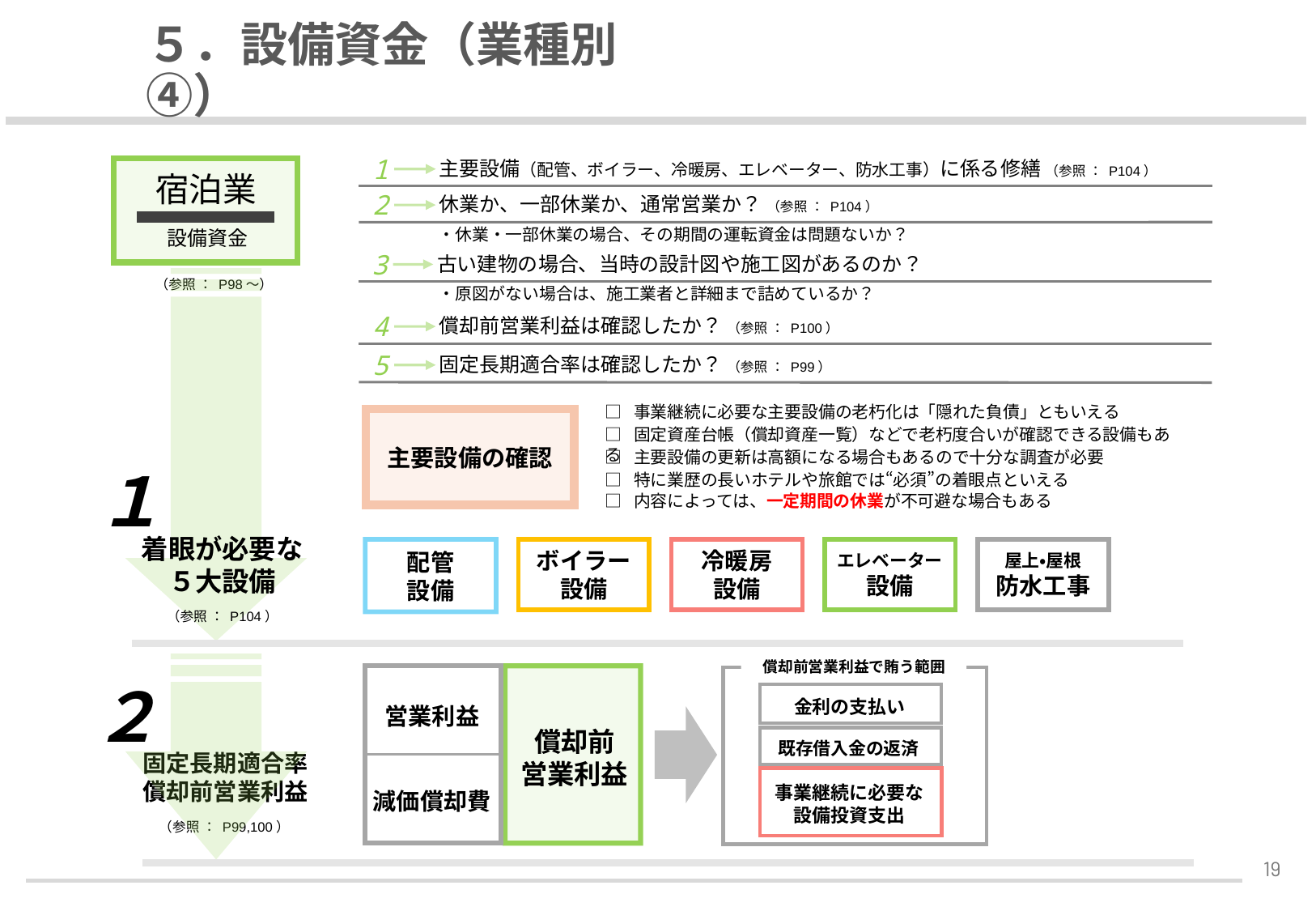

# ５．設備資金（業種別④）
1
主要設備（配管、ボイラー、冷暖房、エレベーター、防水工事）に係る修繕 （参照 ： P104）
2
休業か、一部休業か、通常営業か？ （参照 ： P104）
・休業・一部休業の場合、その期間の運転資金は問題ないか？
3
古い建物の場合、当時の設計図や施工図があるのか？
・原図がない場合は、施工業者と詳細まで詰めているか？
4
償却前営業利益は確認したか？ （参照 ： P100）
5
固定長期適合率は確認したか？ （参照 ： P99）

設備資金
宿泊業
（参照 ： P98～）

□  事業継続に必要な主要設備の老朽化は「隠れた負債」ともいえる
□  固定資産台帳（償却資産一覧）などで老朽度合いが確認できる設備もある
□  主要設備の更新は高額になる場合もあるので十分な調査が必要
□  特に業歴の長いホテルや旅館では“必須”の着眼点といえる
□  内容によっては、一定期間の休業が不可避な場合もある
主要設備の確認
１
着眼が必要な
５大設備
（参照 ： P104）
ボイラー
設備
冷暖房
設備
エレベーター
設備
屋上・屋根
防水工事
配管
設備
償却前営業利益で賄う範囲

金利の支払い

既存借入金の返済

事業継続に必要な
設備投資支出

営業利益
減価償却費

償却前
営業利益

２
固定長期適合率
償却前営業利益
（参照 ： P99,100）
19